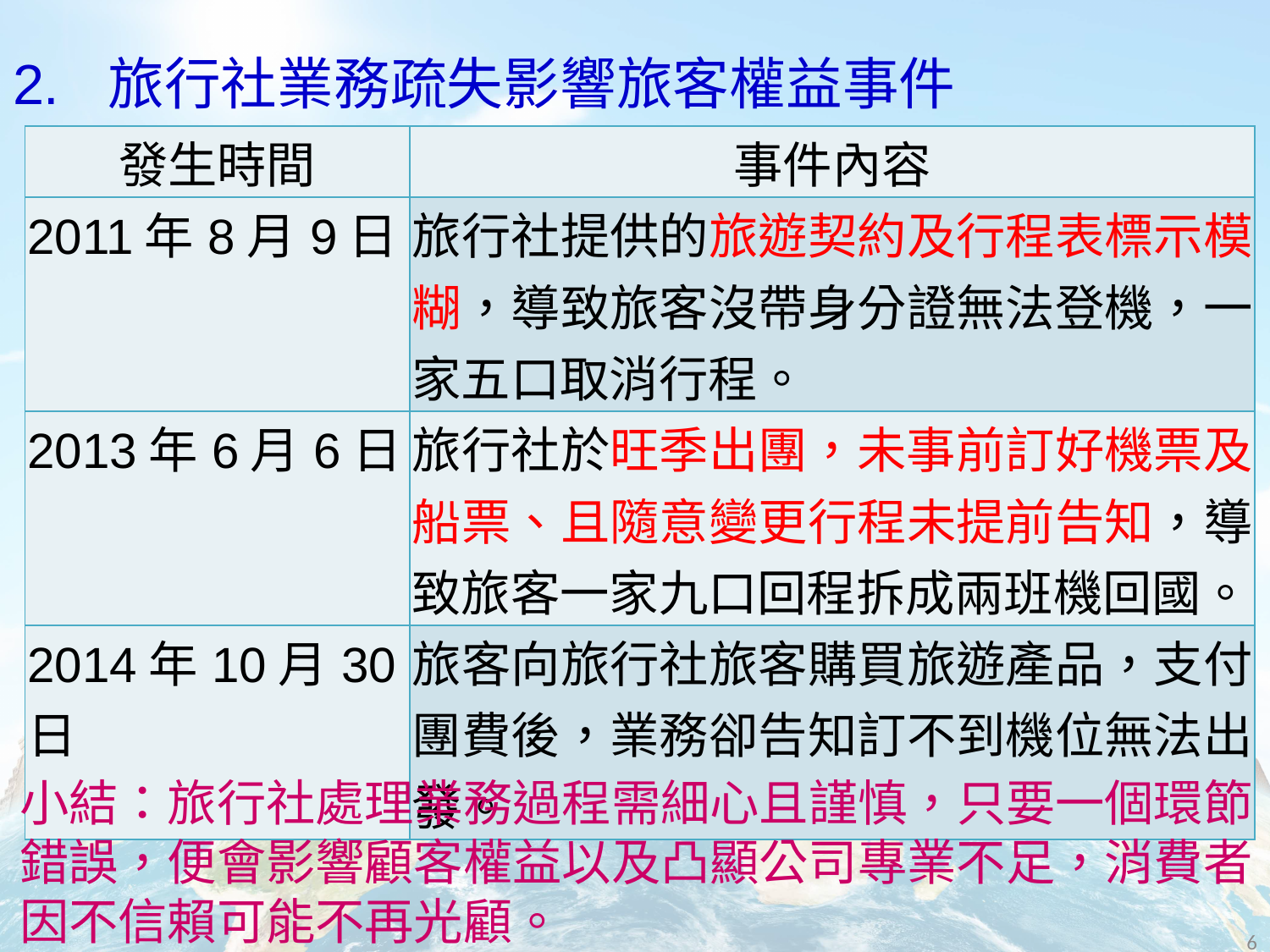

# 旅行社業務疏失影響旅客權益事件
| 發生時間 | 事件內容 |
| --- | --- |
| 2011年8月9日 | 旅行社提供的旅遊契約及行程表標示模糊，導致旅客沒帶身分證無法登機，一家五口取消行程。 |
| 2013年6月6日 | 旅行社於旺季出團，未事前訂好機票及船票、且隨意變更行程未提前告知，導致旅客一家九口回程拆成兩班機回國。 |
| 2014年10月30日 | 旅客向旅行社旅客購買旅遊產品，支付團費後，業務卻告知訂不到機位無法出發。 |
小結：旅行社處理業務過程需細心且謹慎，只要一個環節
錯誤，便會影響顧客權益以及凸顯公司專業不足，消費者
因不信賴可能不再光顧。
6